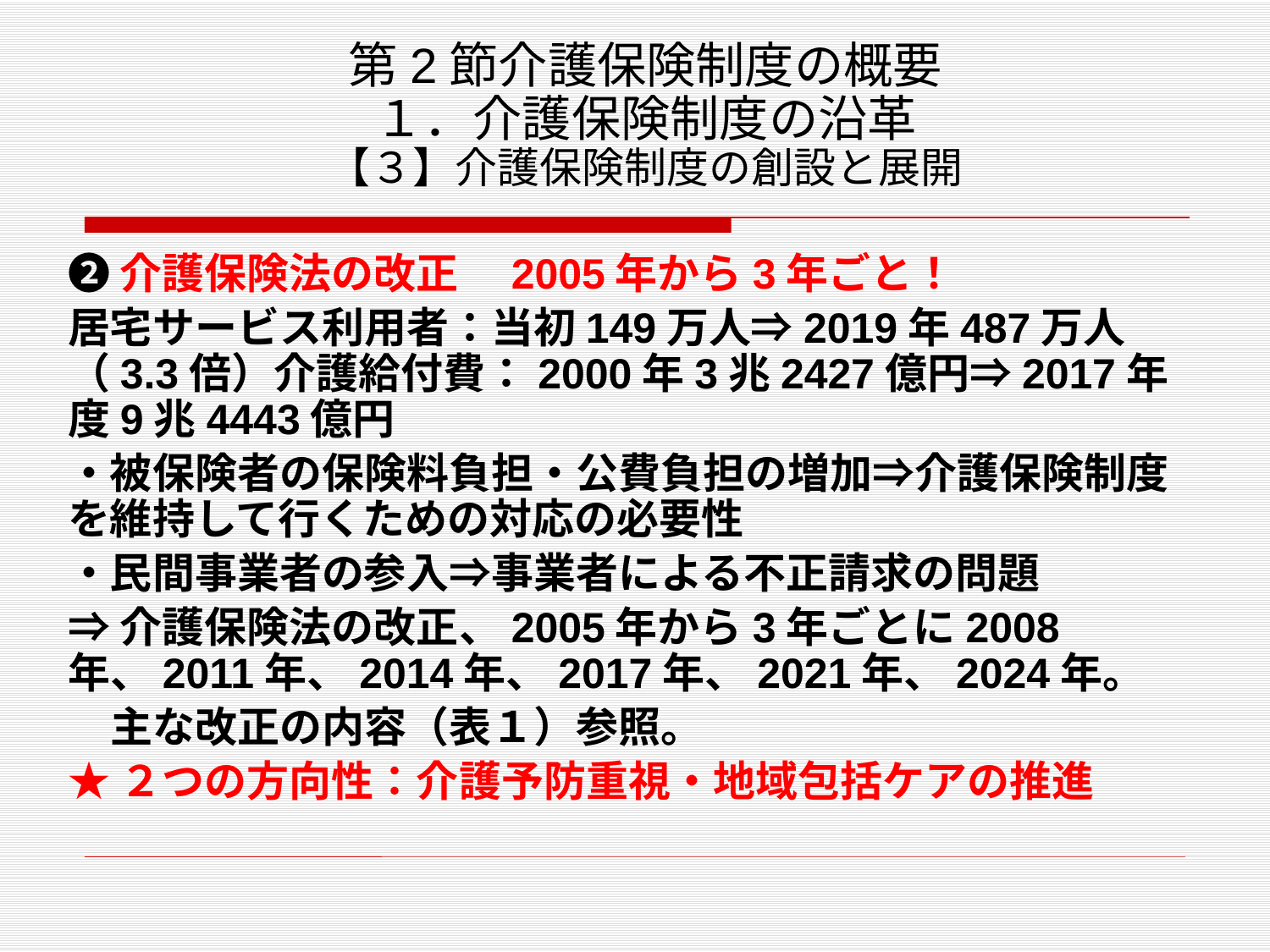

# 第2節介護保険制度の概要 １．介護保険制度の沿革 【３】介護保険制度の創設と展開
❷介護保険法の改正　2005年から3年ごと！
居宅サービス利用者：当初149万人⇒2019年487万人（3.3倍）介護給付費：2000年3兆2427億円⇒2017年度9兆4443億円
・被保険者の保険料負担・公費負担の増加⇒介護保険制度を維持して行くための対応の必要性
・民間事業者の参入⇒事業者による不正請求の問題
⇒介護保険法の改正、2005年から3年ごとに2008年、2011年、2014年、2017年、2021年、2024年。
　主な改正の内容（表１）参照。
★２つの方向性：介護予防重視・地域包括ケアの推進